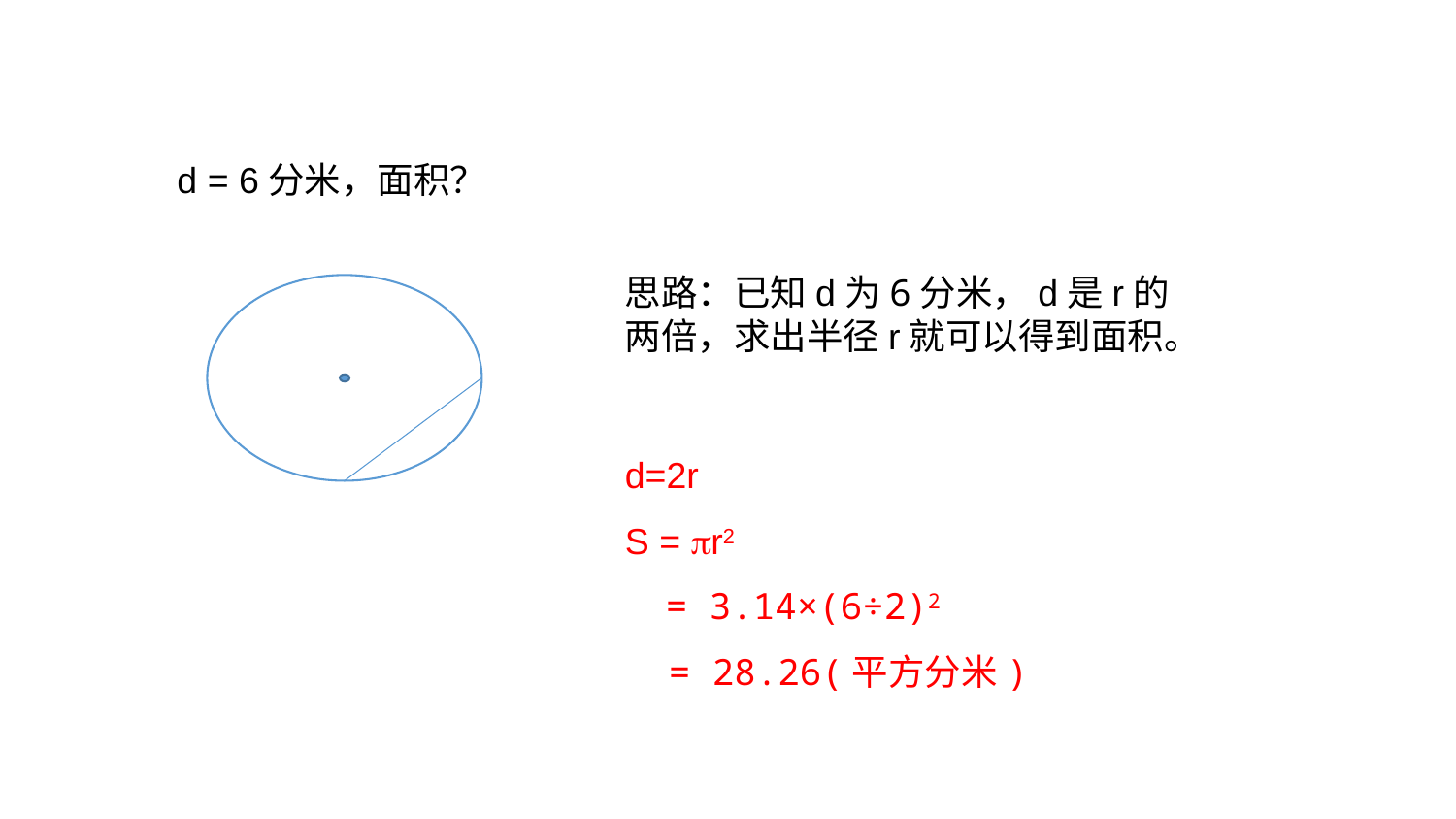

d = 6分米，面积？
思路：已知d为6分米，d是r的两倍，求出半径r就可以得到面积。

d=2r
S = πr2
    = 3.14×(6÷2)2
  = 28.26(平方分米)